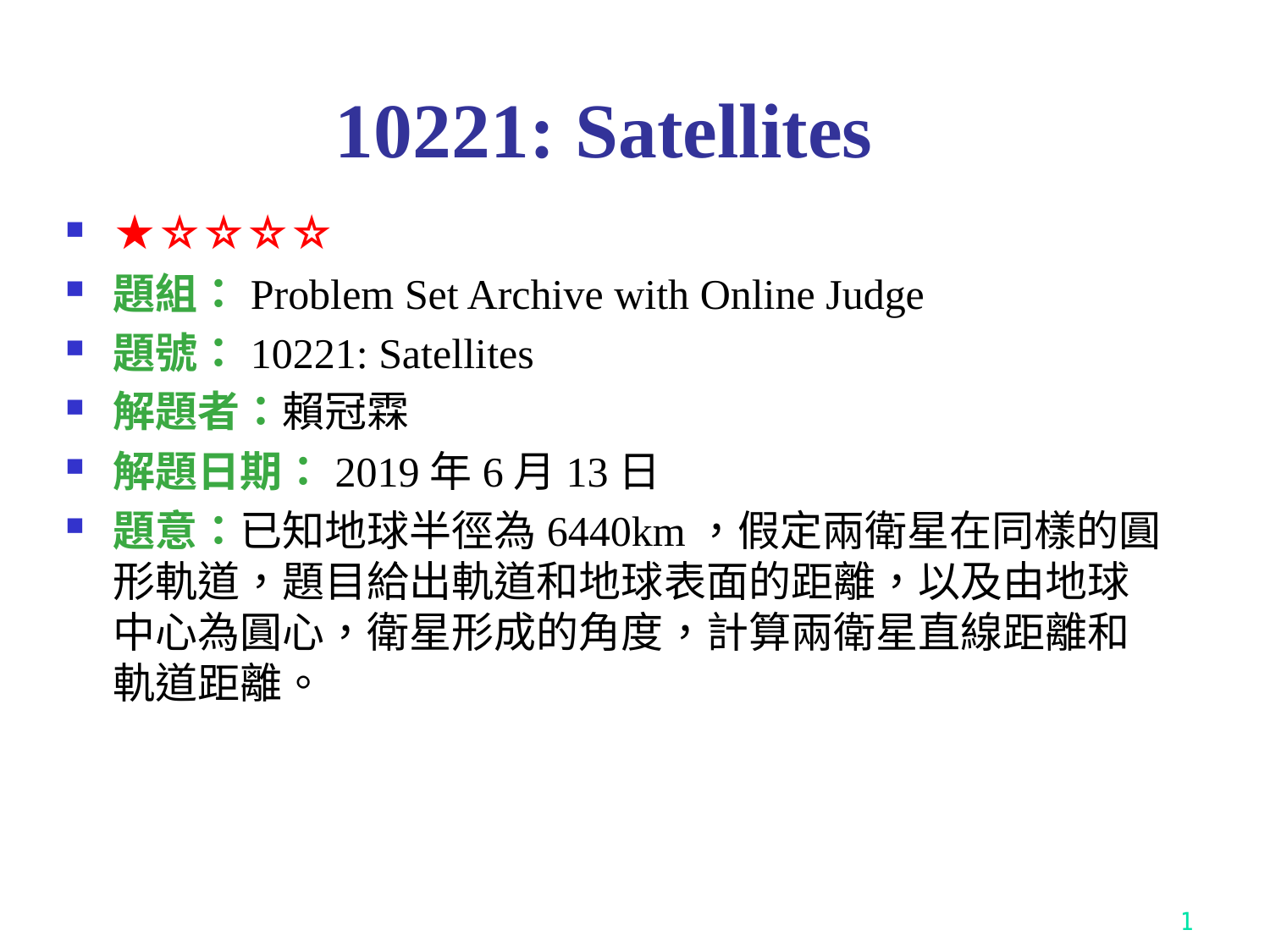

# 10221: Satellites
★☆☆☆☆
題組：Problem Set Archive with Online Judge
題號：10221: Satellites
解題者：賴冠霖
解題日期：2019年6月13日
題意：已知地球半徑為6440km，假定兩衛星在同樣的圓形軌道，題目給出軌道和地球表面的距離，以及由地球中心為圓心，衛星形成的角度，計算兩衛星直線距離和軌道距離。
1